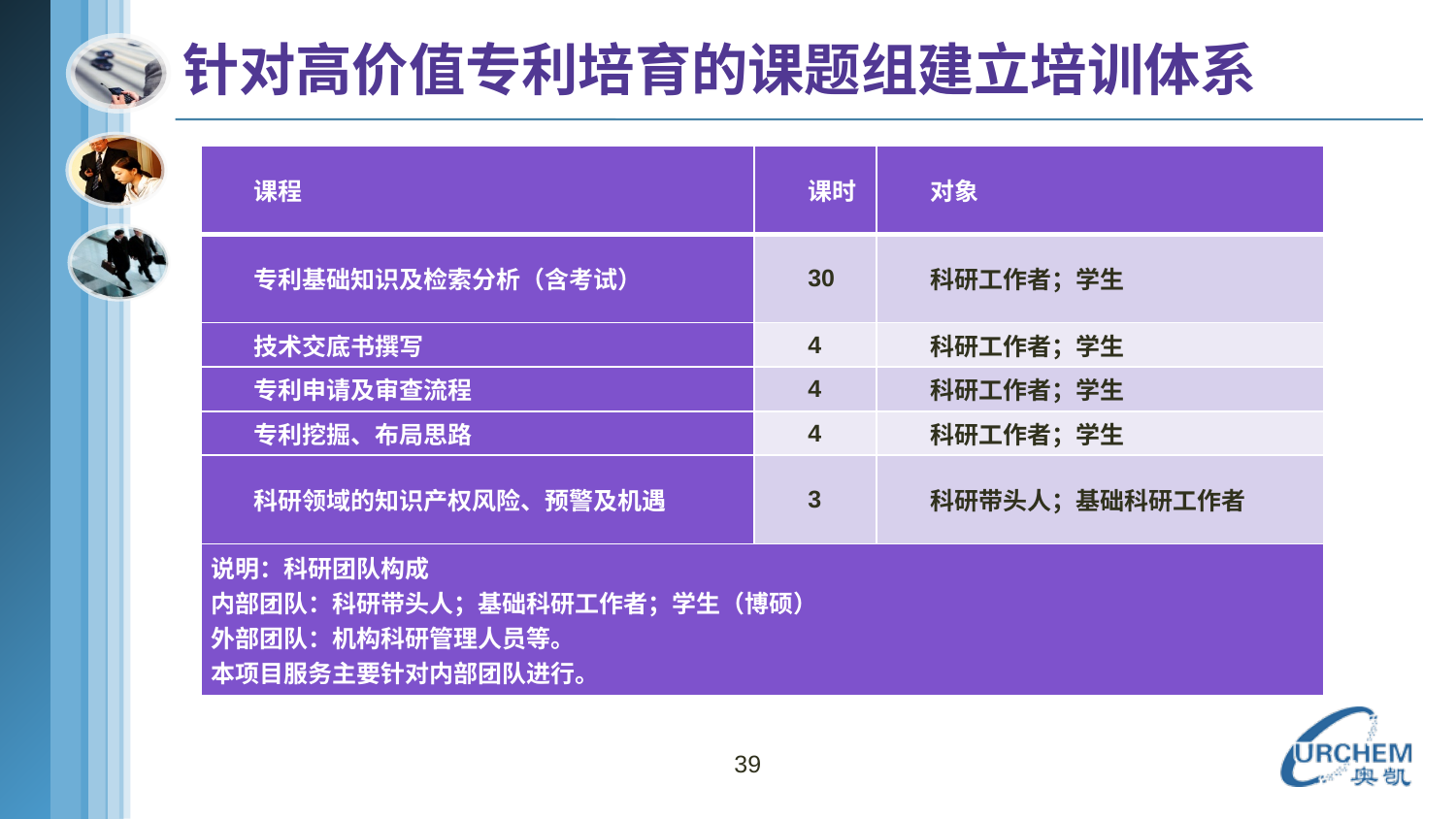

# 针对高价值专利培育的课题组建立培训体系
| 课程 | 课时 | 对象 |
| --- | --- | --- |
| 专利基础知识及检索分析（含考试） | 30 | 科研工作者；学生 |
| 技术交底书撰写 | 4 | 科研工作者；学生 |
| 专利申请及审查流程 | 4 | 科研工作者；学生 |
| 专利挖掘、布局思路 | 4 | 科研工作者；学生 |
| 科研领域的知识产权风险、预警及机遇 | 3 | 科研带头人；基础科研工作者 |
| 说明：科研团队构成 内部团队：科研带头人；基础科研工作者；学生（博硕） 外部团队：机构科研管理人员等。 本项目服务主要针对内部团队进行。 |  |  |
39